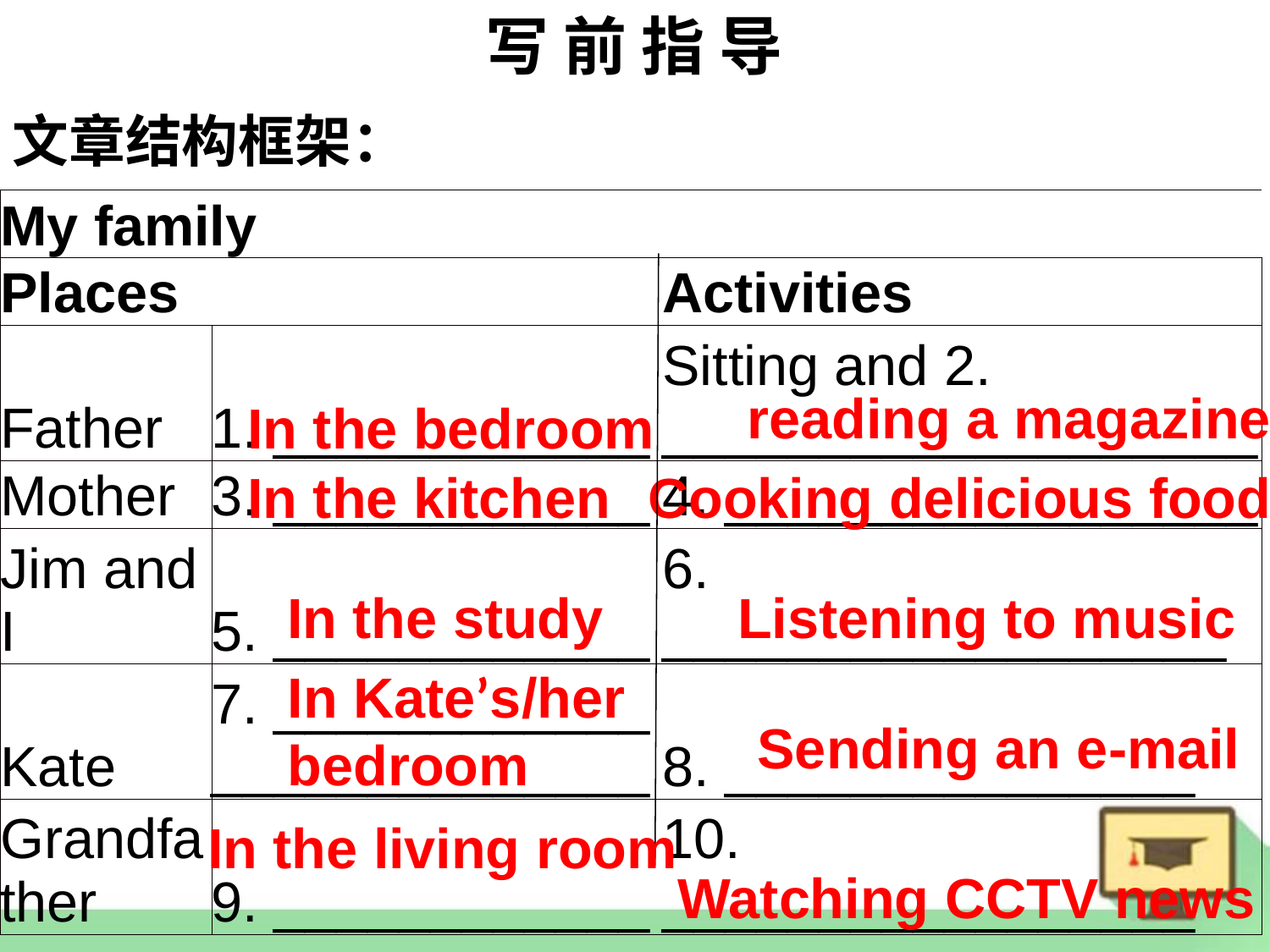

写 前 指 导
文章结构框架：
| My family |  |  |
| --- | --- | --- |
| Places |  | Activities |
| Father | 1. \_\_\_\_\_\_\_\_\_\_\_\_ | Sitting and 2. \_\_\_\_\_\_\_\_\_\_\_\_\_\_\_\_\_\_\_ |
| Mother | 3. \_\_\_\_\_\_\_\_\_\_\_\_ | 4. \_\_\_\_\_\_\_\_\_\_\_\_\_\_\_\_\_ |
| Jim and I | 5. \_\_\_\_\_\_\_\_\_\_\_\_ | 6. \_\_\_\_\_\_\_\_\_\_\_\_\_\_\_\_\_\_ |
| Kate | 7. \_\_\_\_\_\_\_\_\_\_\_\_ \_\_\_\_\_\_\_\_\_\_\_\_\_\_ | 8. \_\_\_\_\_\_\_\_\_\_\_\_\_\_\_ |
| Grandfather | 9. \_\_\_\_\_\_\_\_\_\_\_\_ | 10. \_\_\_\_\_\_\_\_\_\_\_\_\_\_\_\_\_ |
reading a magazine
In the bedroom
In the kitchen
Cooking delicious food
In the study
Listening to music
In Kate’s/her bedroom
Sending an e-mail
In the living room
Watching CCTV news